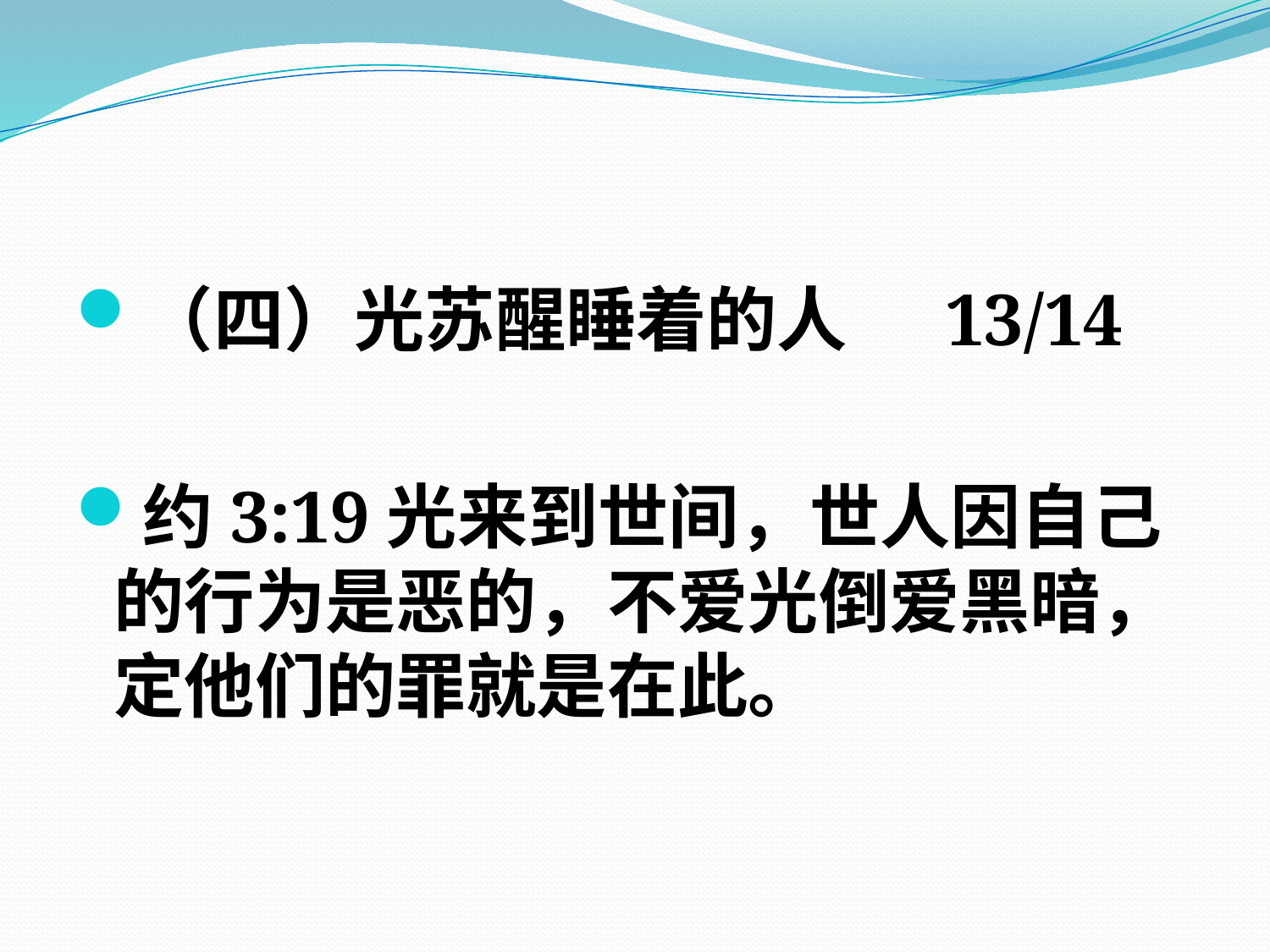

#
（四）光苏醒睡着的人     13/14

约3:19光来到世间，世人因自己的行为是恶的，不爱光倒爱黑暗，定他们的罪就是在此。